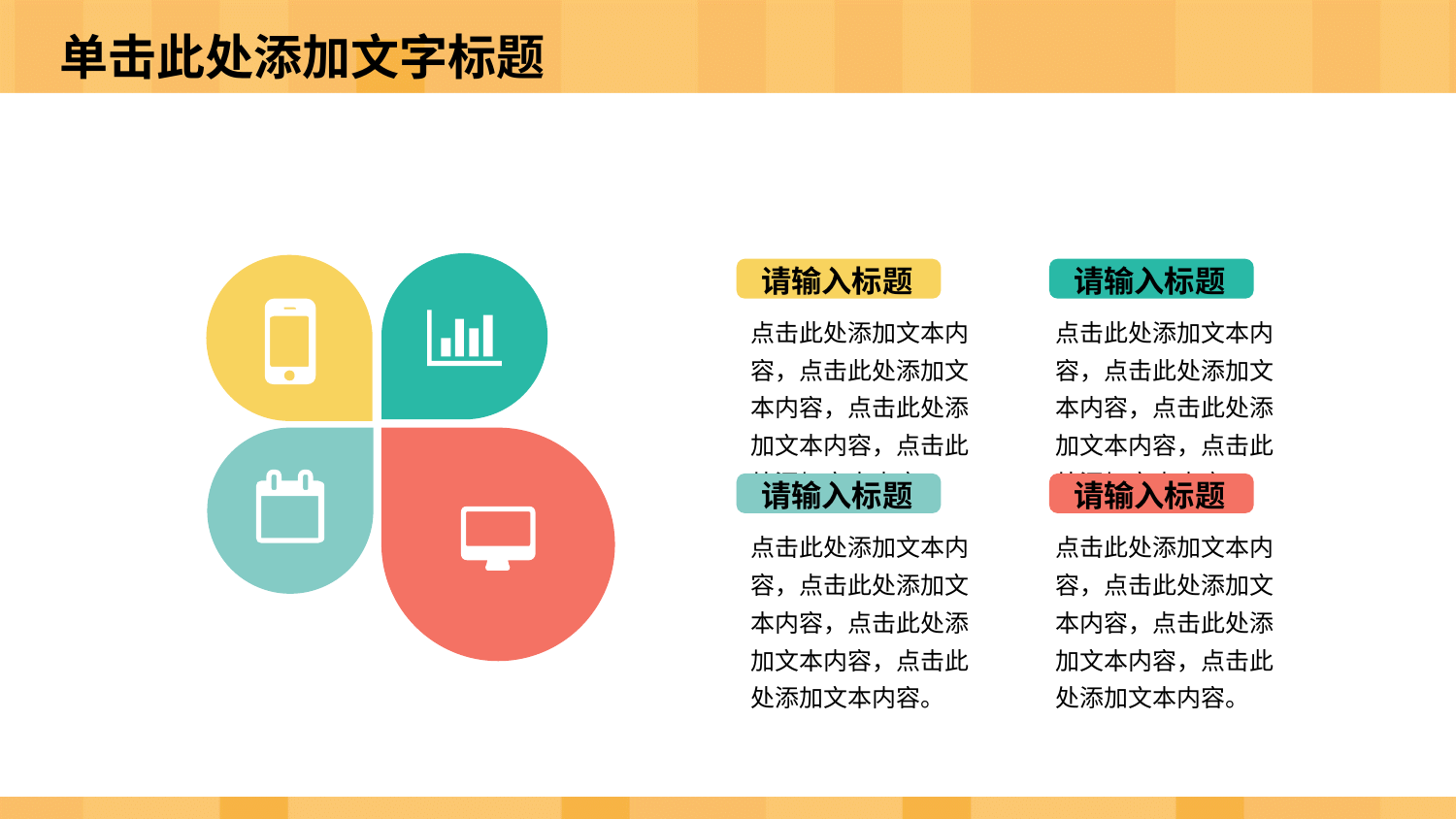

请输入标题

点击此处添加文本内容，点击此处添加文本内容，点击此处添加文本内容，点击此处添加文本内容。
请输入标题

点击此处添加文本内容，点击此处添加文本内容，点击此处添加文本内容，点击此处添加文本内容。

请输入标题

点击此处添加文本内容，点击此处添加文本内容，点击此处添加文本内容，点击此处添加文本内容。
请输入标题

点击此处添加文本内容，点击此处添加文本内容，点击此处添加文本内容，点击此处添加文本内容。